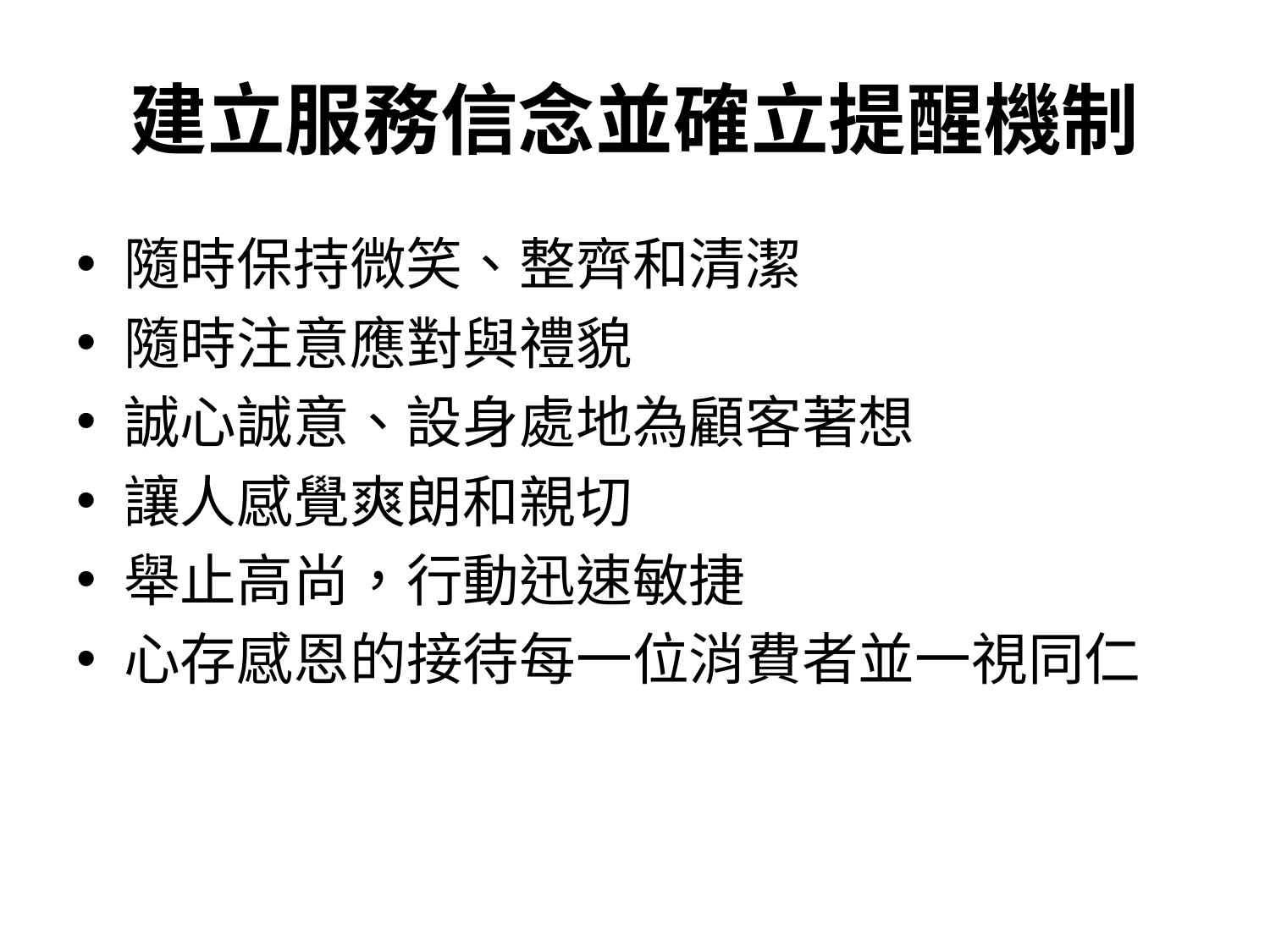

# 建立服務信念並確立提醒機制
隨時保持微笑、整齊和清潔
隨時注意應對與禮貌
誠心誠意、設身處地為顧客著想
讓人感覺爽朗和親切
舉止高尚，行動迅速敏捷
心存感恩的接待每一位消費者並一視同仁